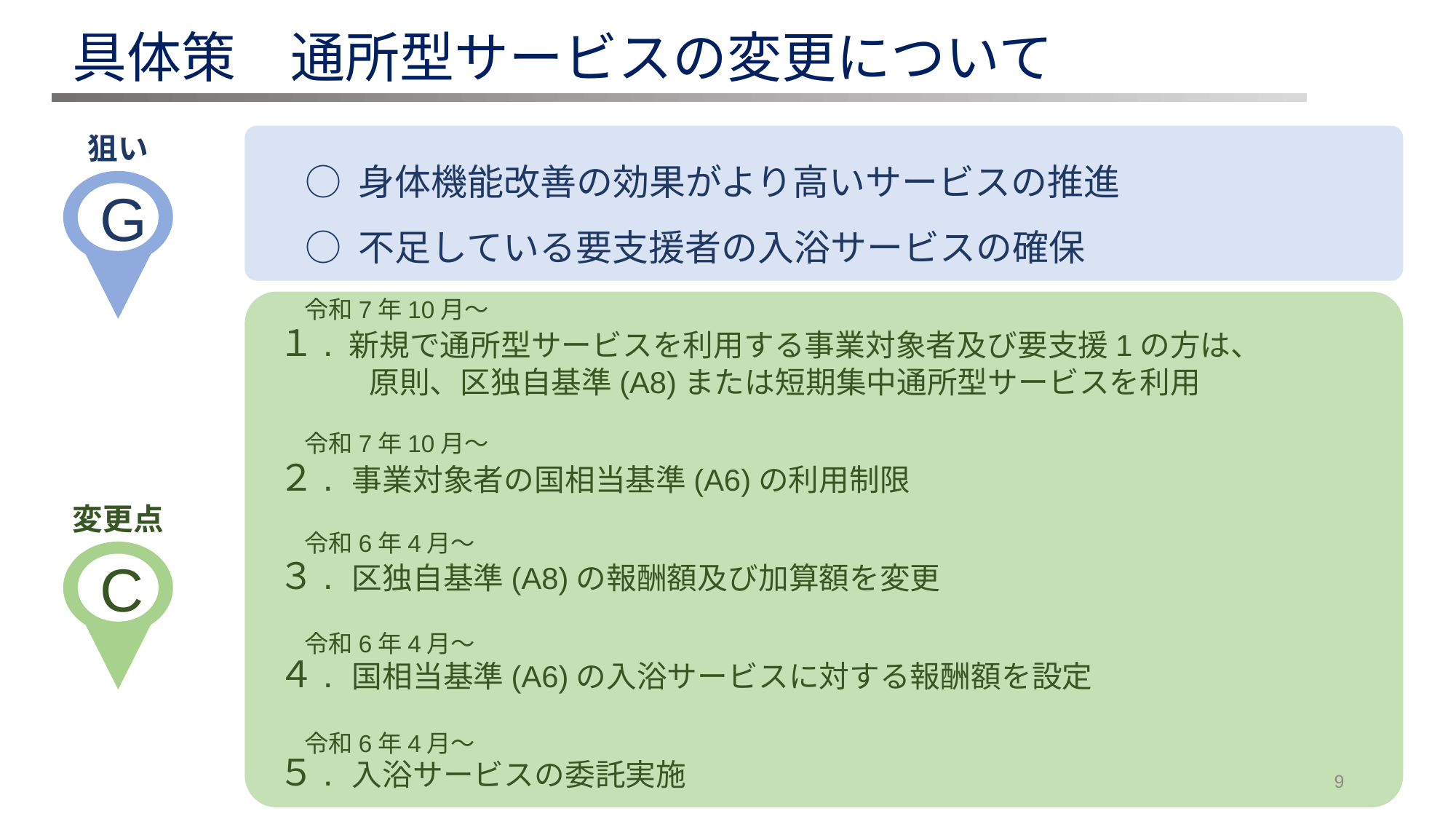

具体策　通所型サービスの変更について

狙い

○ 身体機能改善の効果がより高いサービスの推進
○ 不足している要支援者の入浴サービスの確保

G

令和7年10月～

１. 新規で通所型サービスを利用する事業対象者及び要支援1の方は、
　　　原則、区独自基準(A8)または短期集中通所型サービスを利用
２. 事業対象者の国相当基準(A6)の利用制限
３. 区独自基準(A8)の報酬額及び加算額を変更
４. 国相当基準(A6)の入浴サービスに対する報酬額を設定
５. 入浴サービスの委託実施

令和7年10月～
変更点
令和6年4月～

C

令和6年4月～
令和6年4月～
9